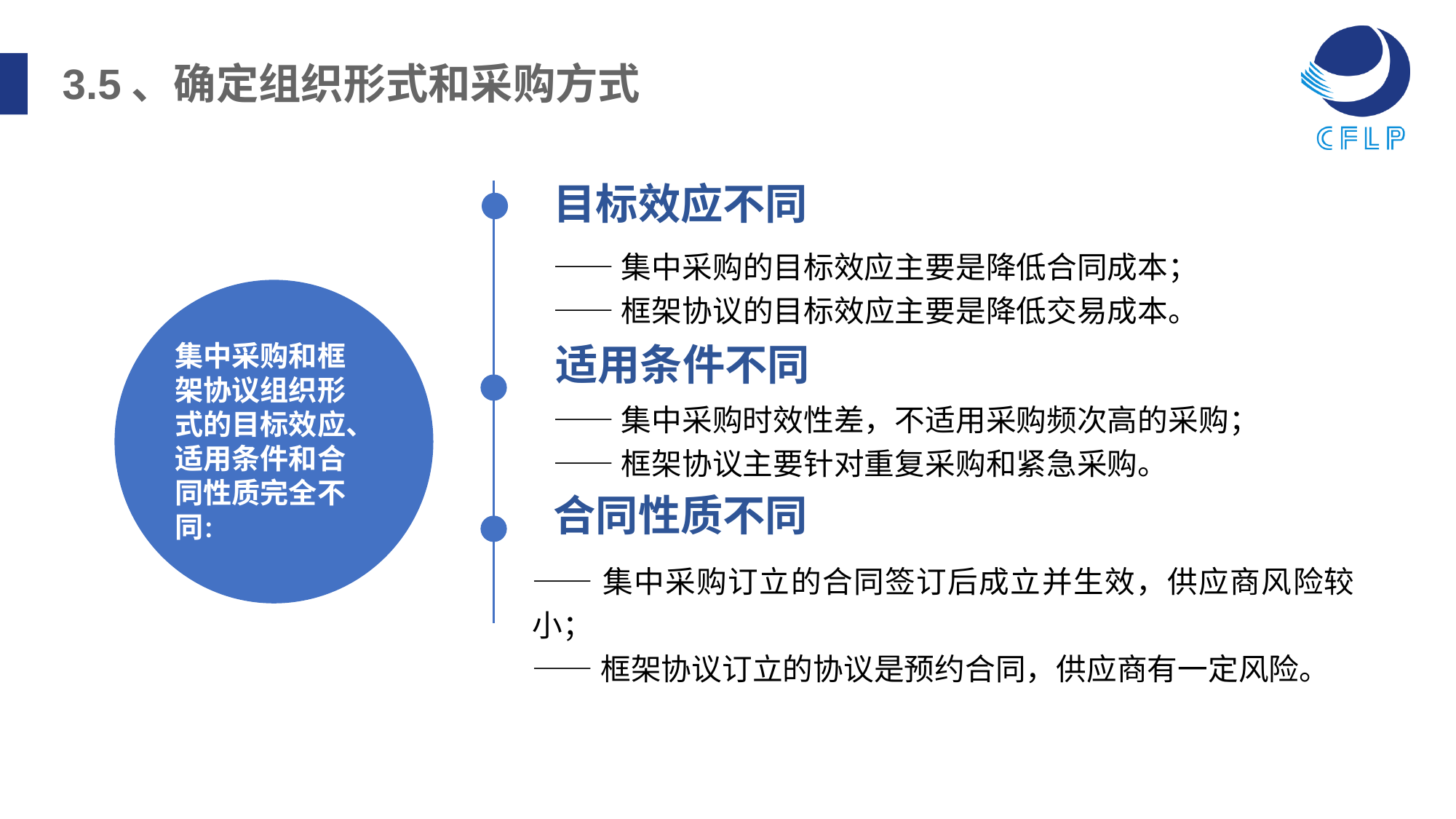

3.5、确定组织形式和采购方式

目标效应不同

——集中采购的目标效应主要是降低合同成本；
——框架协议的目标效应主要是降低交易成本。

集中采购和框架协议组织形式的目标效应、适用条件和合同性质完全不同：
适用条件不同

——集中采购时效性差，不适用采购频次高的采购；
——框架协议主要针对重复采购和紧急采购。
合同性质不同

——集中采购订立的合同签订后成立并生效，供应商风险较小；
——框架协议订立的协议是预约合同，供应商有一定风险。